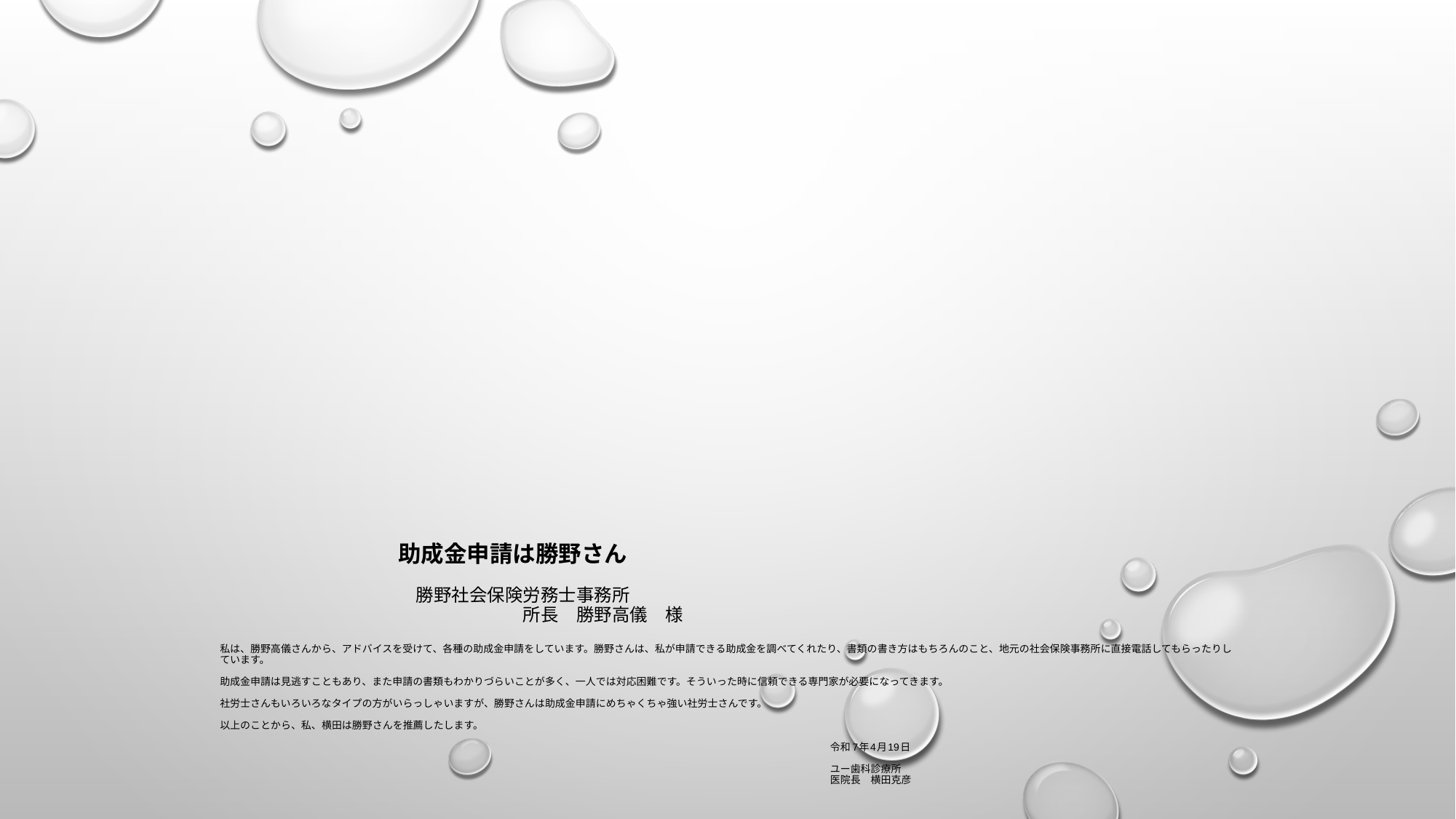

# 助成金申請は勝野さん 　　　　　　　　　　　勝野社会保険労務士事務所 　　　　　　　　　　　　　　　　　所長　勝野高儀　様 私は、勝野高儀さんから、アドバイスを受けて、各種の助成金申請をしています。勝野さんは、私が申請できる助成金を調べてくれたり、書類の書き方はもちろんのこと、地元の社会保険事務所に直接電話してもらったりしています。 助成金申請は見逃すこともあり、また申請の書類もわかりづらいことが多く、一人では対応困難です。そういった時に信頼できる専門家が必要になってきます。 社労士さんもいろいろなタイプの方がいらっしゃいますが、勝野さんは助成金申請にめちゃくちゃ強い社労士さんです。 以上のことから、私、横田は勝野さんを推薦したします。 　　　　　　　　　　　　　　　　　　　　　　　　　　　　　　　　　　　　　　　　　　　　　　　　　　　　　　　　　　　　令和7年4月19日 　　　　　　　　　　　　　　　　　　　　　　　　　　　　　　　　　　　　　　　　　　　　　　　　　　　　　　　　　　　　 　　　　　　　　　　　　　　　　　　　　　　　　　　　　　　　　　　　　　　　　　　　　　　　　　　　　　　　　　　　　ユー歯科診療所 　　　　　　　　　　　　　　　　　　　　　　　　　　　　　　　　　　　　　　　　　　　　　　　　　　　　　　　　　　　　医院長　横田克彦